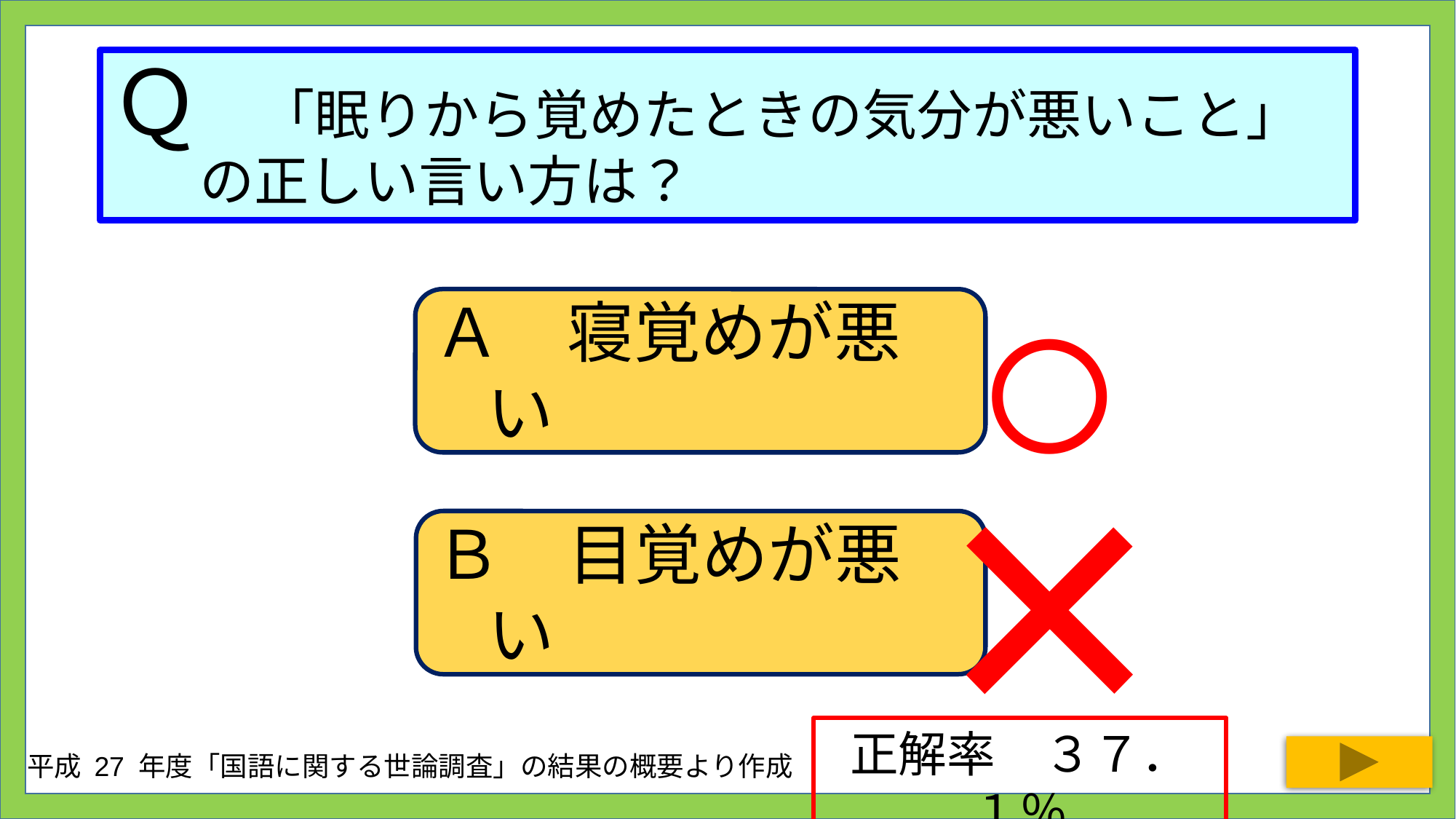

# Ｑ　「眠りから覚めたときの気分が悪いこと」 の正しい言い方は？
○
Ａ　寝覚めが悪い
×
Ｂ　目覚めが悪い
正解率　３７．１％

平成 27 年度「国語に関する世論調査」の結果の概要より作成